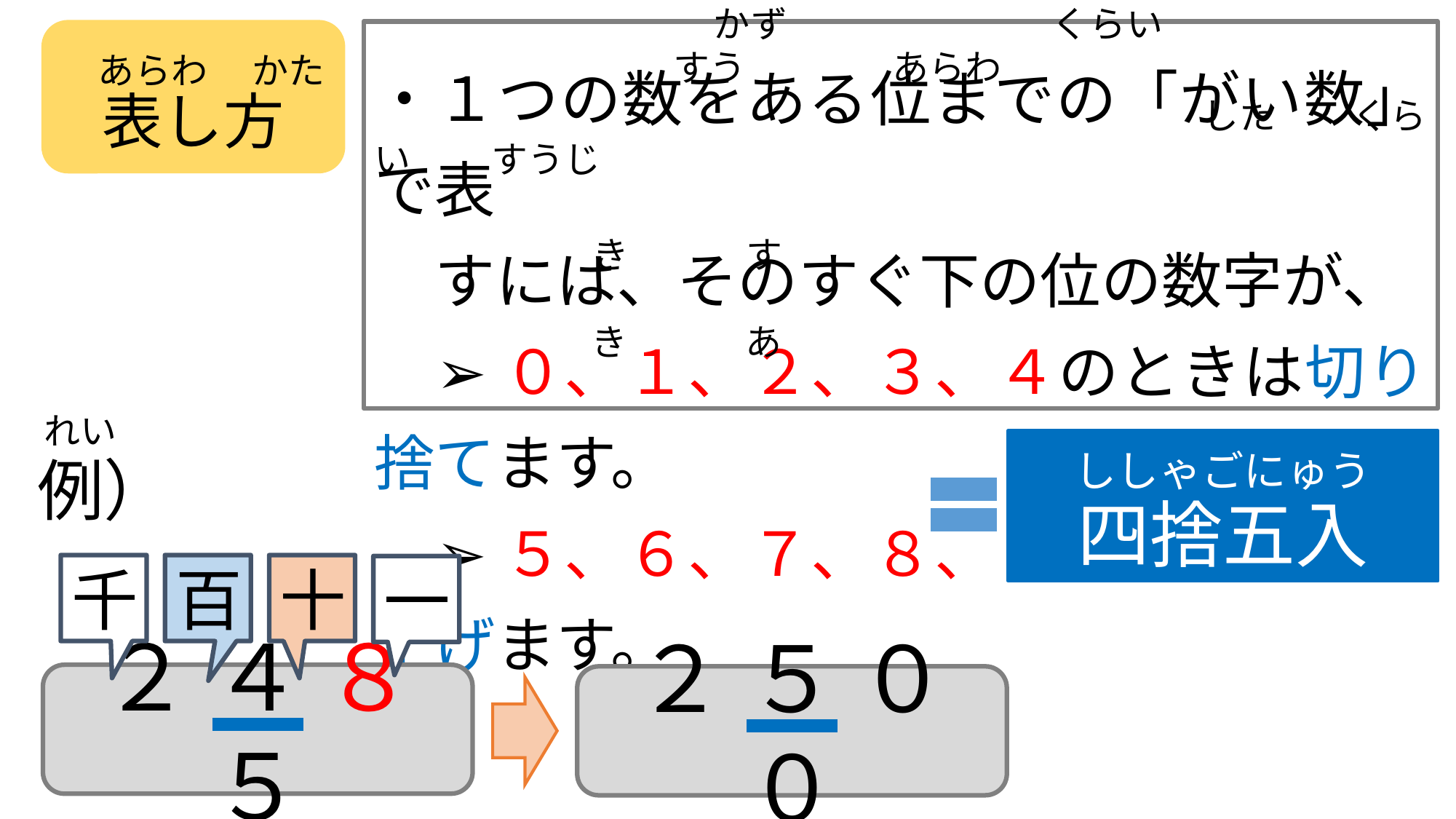

例）

表し方

・１つの数をある位までの「がい数」で表
　すには、そのすぐ下の位の数字が、
　➢ ０、１、２、３、４のときは切り捨てます。
　➢ ５、６、７、８、９のときは切り上げます。
　　　　　　　　　かず　　　　　　　くらい　　　　　　　　　　　　　　　 すう　　　　あらわ
　 あらわ　 かた
　　　　　　　　　　　　　　　　　　　　　　した　　くらい　　 すうじ
　　　　　　　　　　　　　　　　　　　　　　　　　　　　　　　　　　き　　　 す
　　　　　　　　　　　　　　　　　　　　　　　　　　　　　　　　　　き　　　 あ
れい

四捨五入
ししゃごにゅう

千
百
十
一
２ ４ ８ ５
２ ５ ０ ０